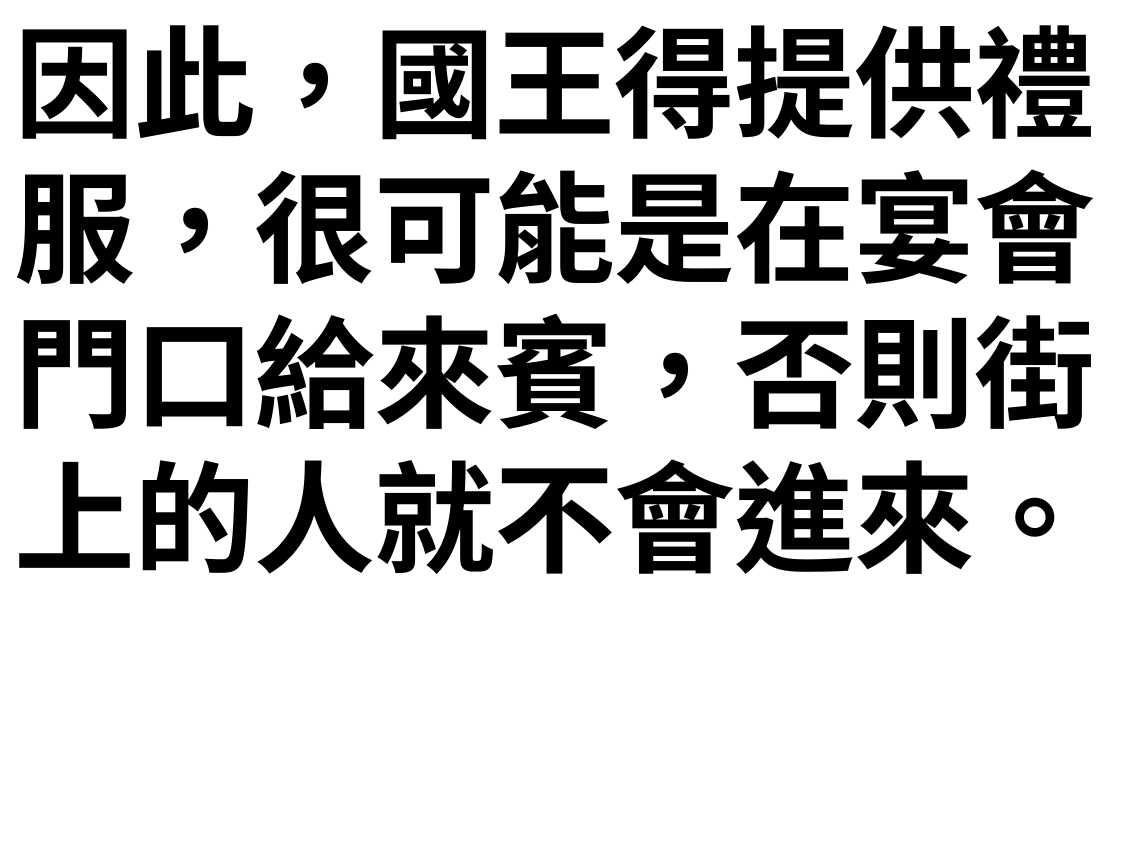

因此，國王得提供禮服，很可能是在宴會門口給來賓，否則街上的人就不會進來。